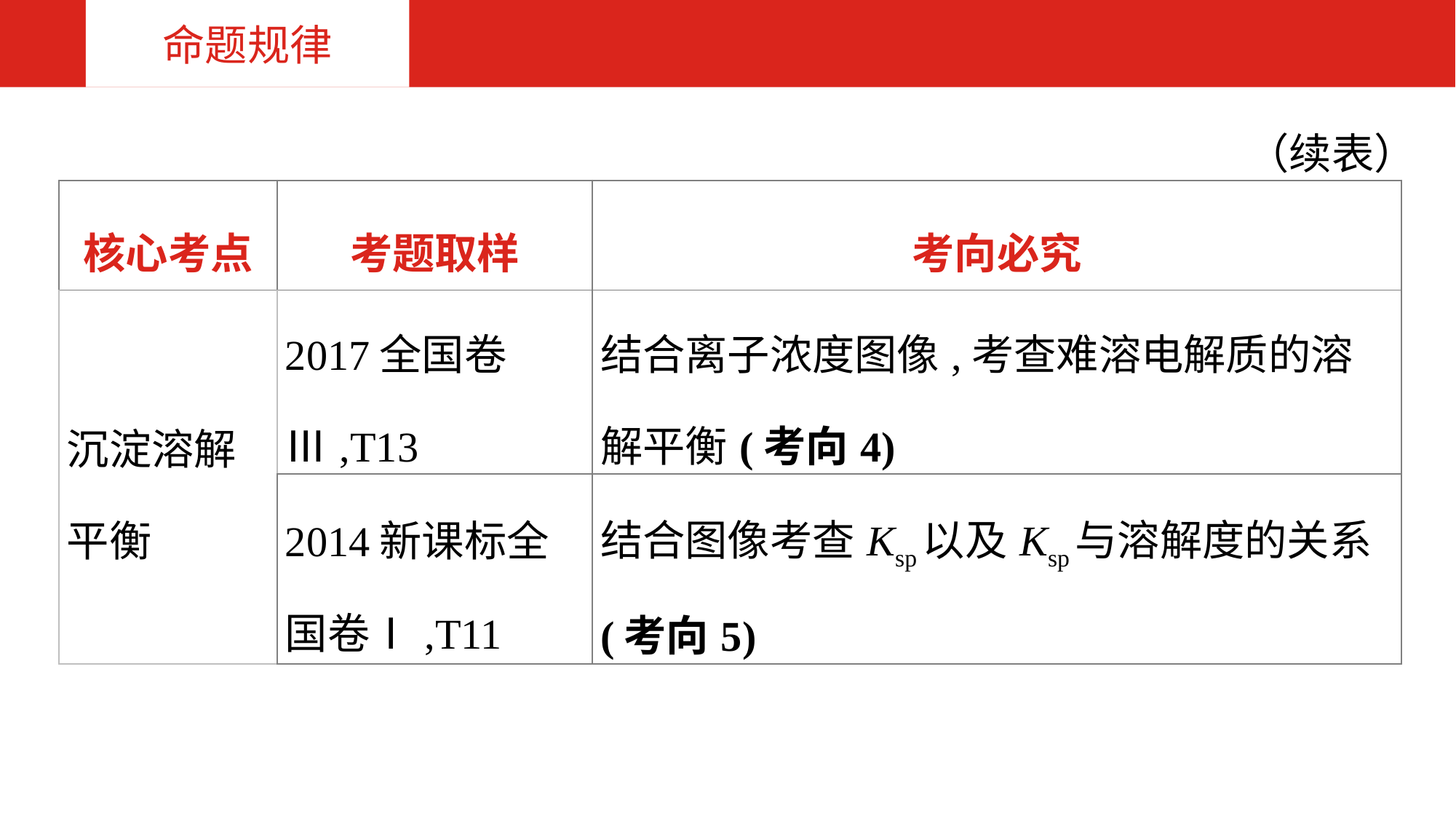

命题规律
（续表）
| 核心考点 | 考题取样 | 考向必究 |
| --- | --- | --- |
| 沉淀溶解平衡 | 2017全国卷Ⅲ,T13 | 结合离子浓度图像,考查难溶电解质的溶解平衡(考向4) |
|  | 2014新课标全国卷Ⅰ,T11 | 结合图像考查Ksp以及Ksp与溶解度的关系 (考向5) |